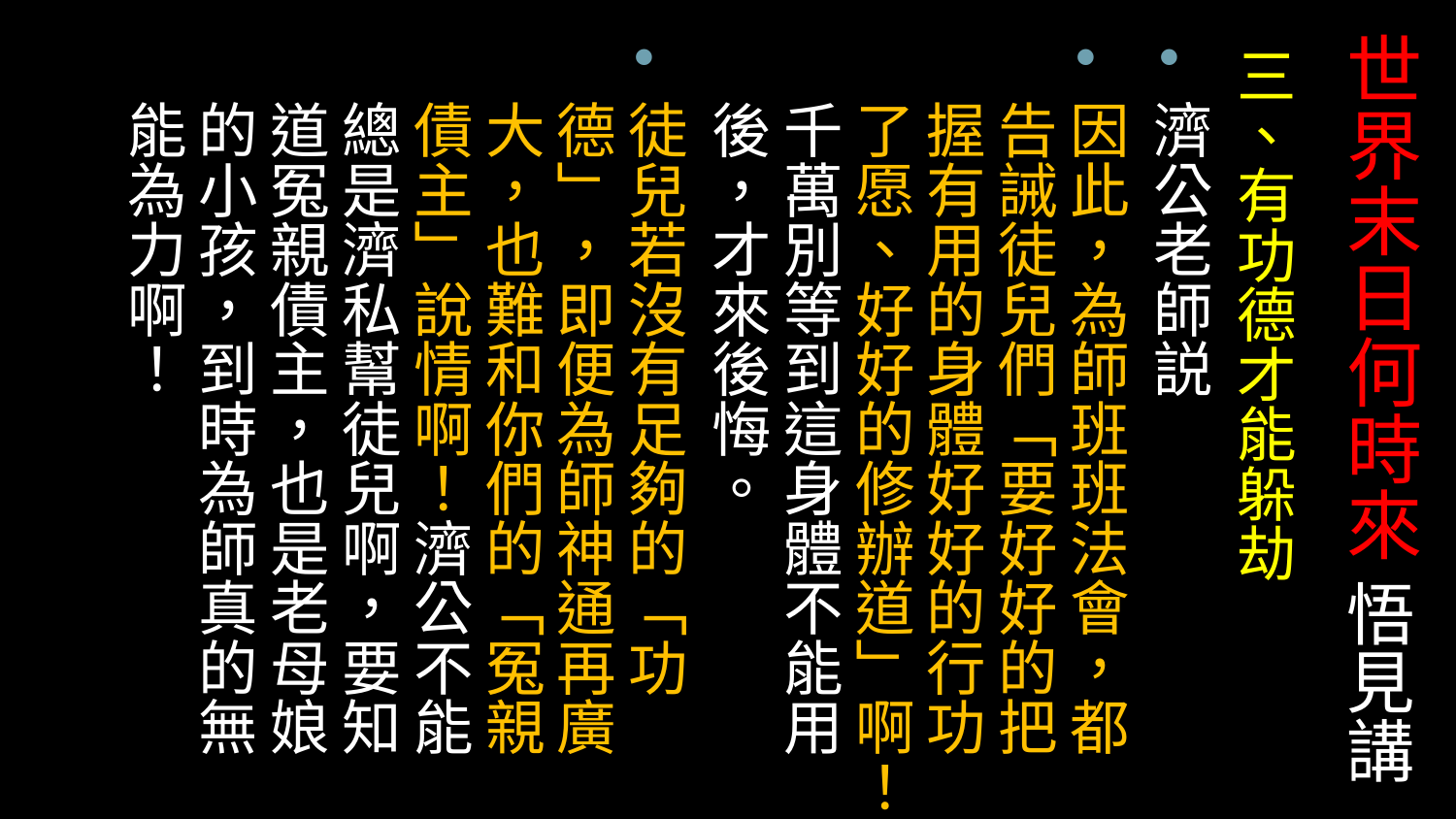

# 世界末日何時來 悟見講
三、有功德才能躲劫
濟公老師説
因此，為師班班法會，都告誡徒兒們「要好好的把握有用的身體好好的行功了愿、好好的修辦道」啊！千萬別等到這身體不能用後，才來後悔。
徒兒若沒有足夠的「功德」，即便為師神通再廣大，也難和你們的「冤親債主」說情啊！濟公不能總是濟私幫徒兒啊，要知道冤親債主，也是老母娘的小孩，到時為師真的無能為力啊！